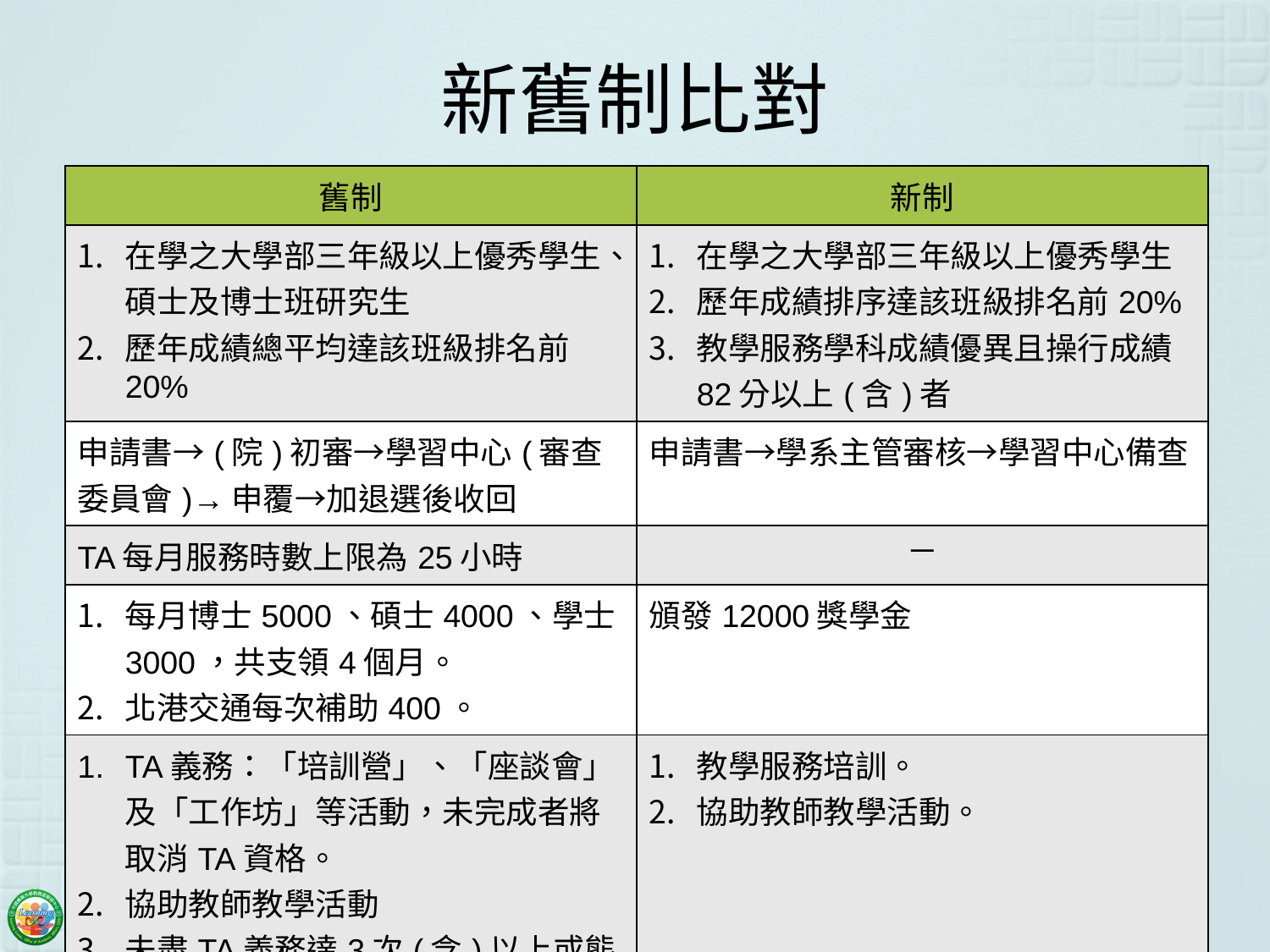

# 新舊制比對
| 舊制 | 新制 |
| --- | --- |
| 在學之大學部三年級以上優秀學生、碩士及博士班研究生 歷年成績總平均達該班級排名前20% | 在學之大學部三年級以上優秀學生 歷年成績排序達該班級排名前20% 教學服務學科成績優異且操行成績82分以上(含)者 |
| 申請書→(院)初審→學習中心(審查委員會)→申覆→加退選後收回 | 申請書→學系主管審核→學習中心備查 |
| TA每月服務時數上限為25小時 | ─ |
| 每月博士5000、碩士4000、學士3000，共支領4個月。 北港交通每次補助400。 | 頒發12000獎學金 |
| TA義務：「培訓營」、「座談會」及「工作坊」等活動，未完成者將取消TA資格。 協助教師教學活動 未盡TA義務達3次(含)以上或態度不佳者，停止該員TA之聘用，並另行選聘。 | 教學服務培訓。 協助教師教學活動。 |